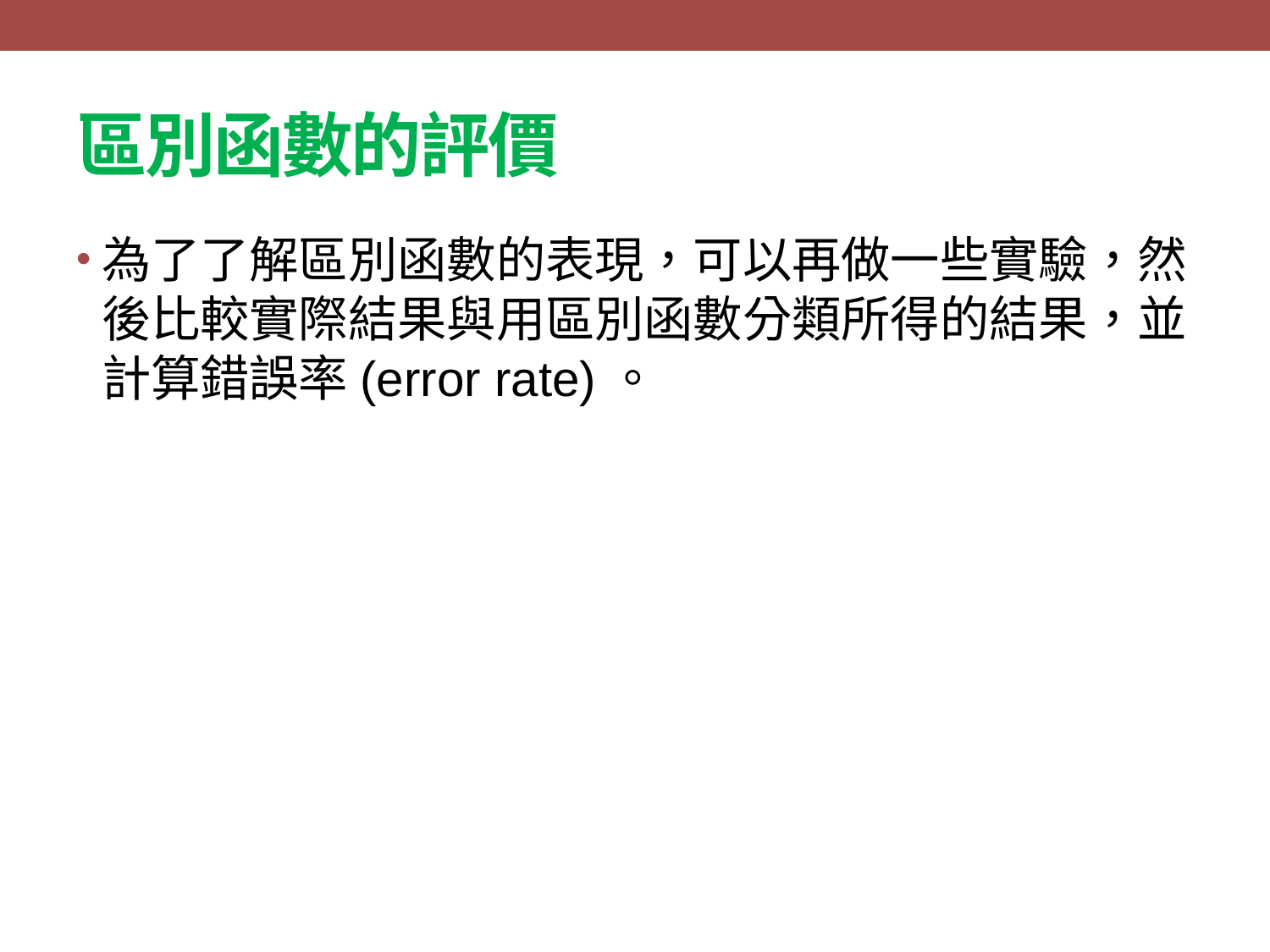

# 區別函數的評價
為了了解區別函數的表現，可以再做一些實驗，然後比較實際結果與用區別函數分類所得的結果，並計算錯誤率(error rate)。